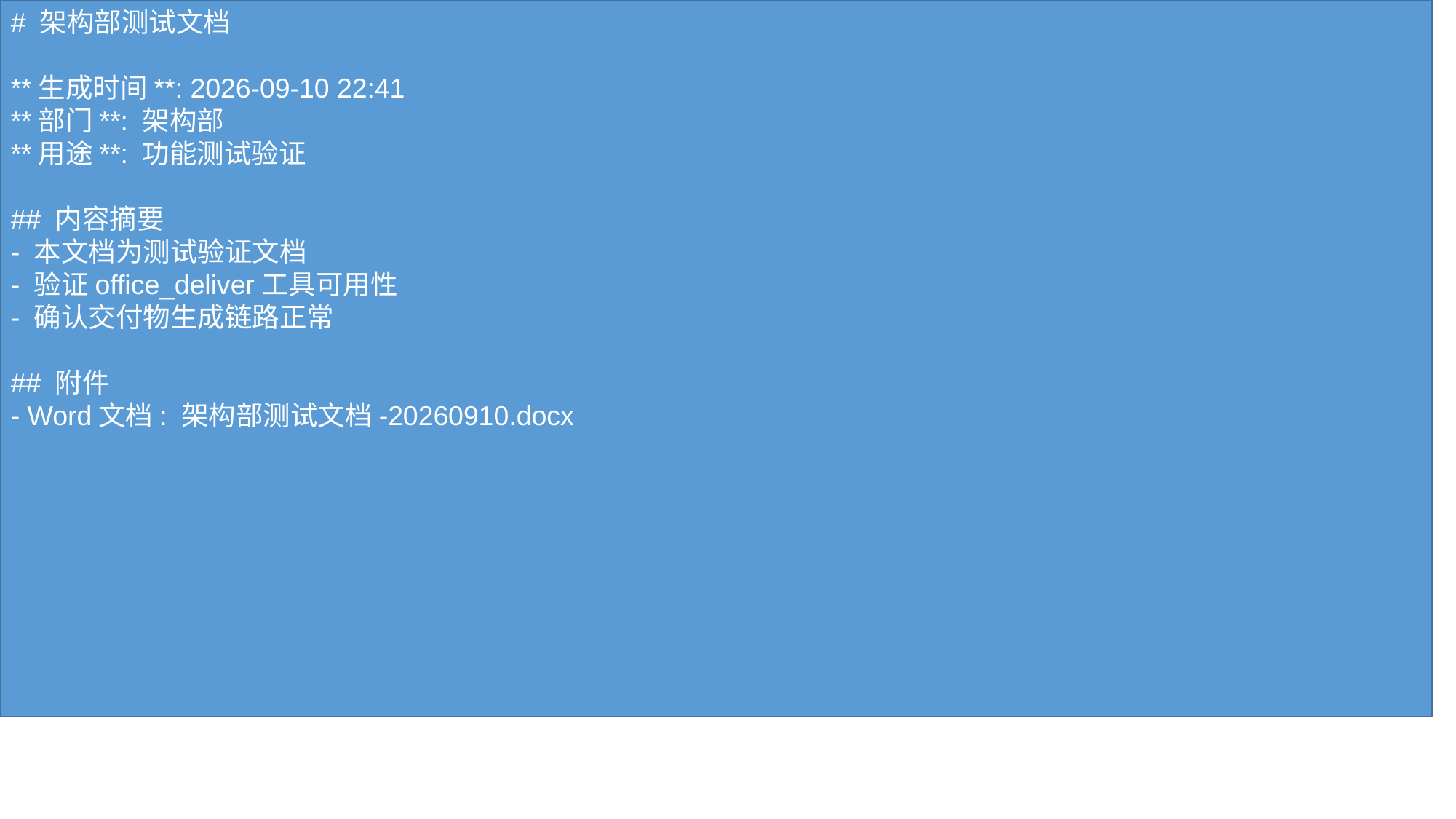

# 架构部测试文档 **生成时间**: 2026-09-10 22:41 **部门**: 架构部 **用途**: 功能测试验证 ## 内容摘要 - 本文档为测试验证文档 - 验证office_deliver工具可用性 - 确认交付物生成链路正常 ## 附件 - Word文档: 架构部测试文档-20260910.docx
#